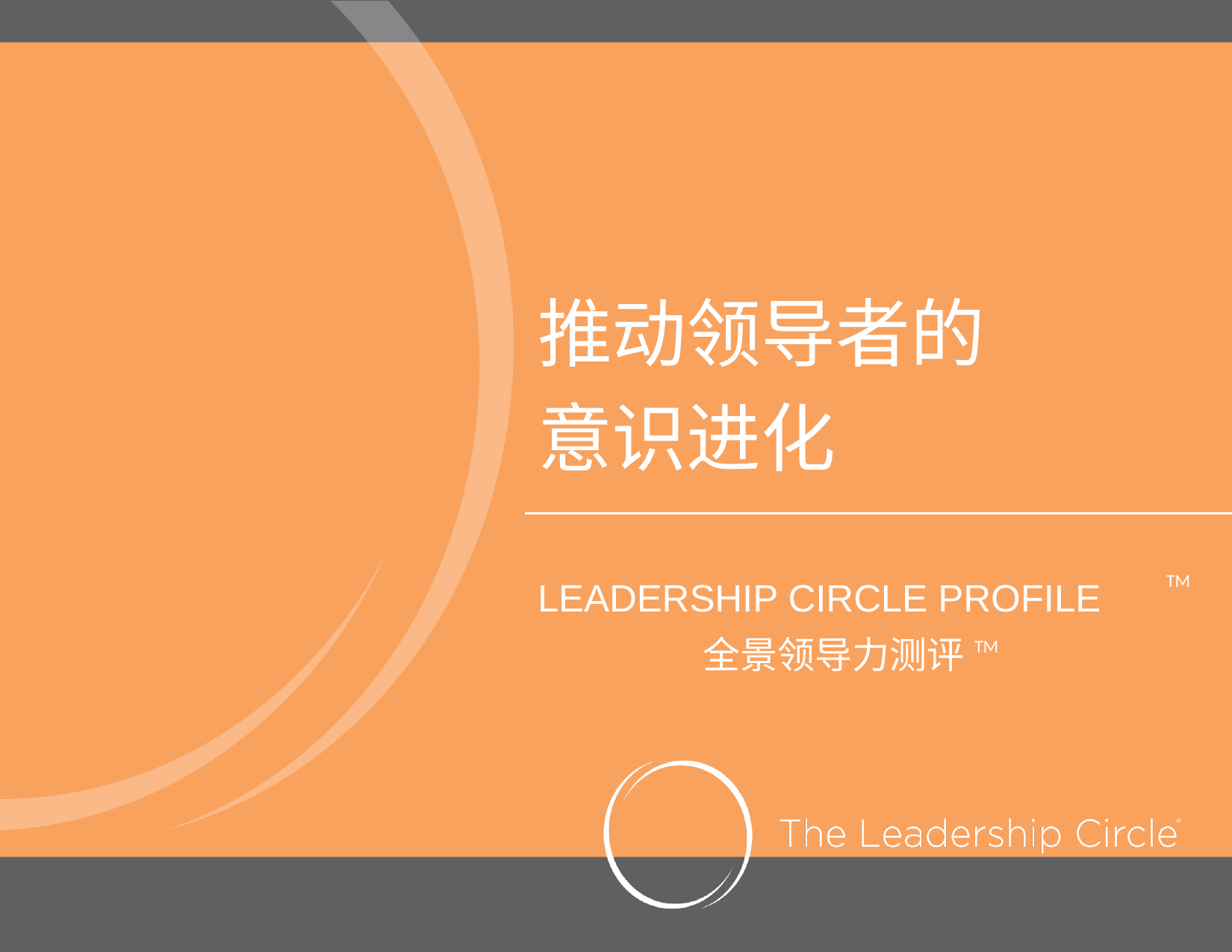

推动领导者的
意识进化
# LEADERSHIP CIRCLE PROFILE
TM
全景领导力测评
TM